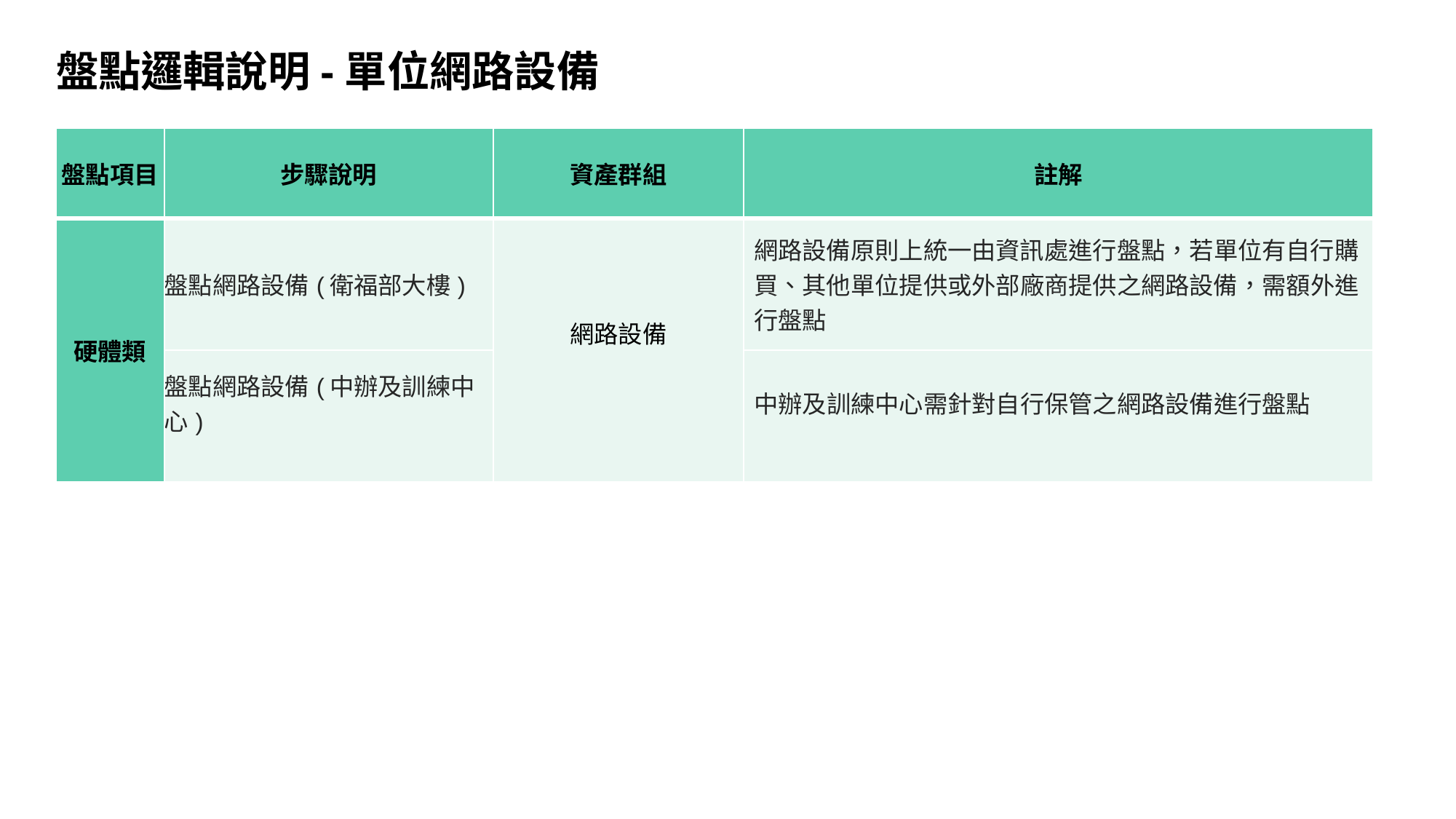

# 盤點邏輯說明-單位網路設備
| 盤點項目 | 步驟說明 | 資產群組 | 註解 |
| --- | --- | --- | --- |
| 硬體類 | 盤點網路設備(衛福部大樓) | 網路設備 | 網路設備原則上統一由資訊處進行盤點，若單位有自行購買、其他單位提供或外部廠商提供之網路設備，需額外進行盤點 |
|  | 盤點網路設備(中辦及訓練中心) |  | 中辦及訓練中心需針對自行保管之網路設備進行盤點 |